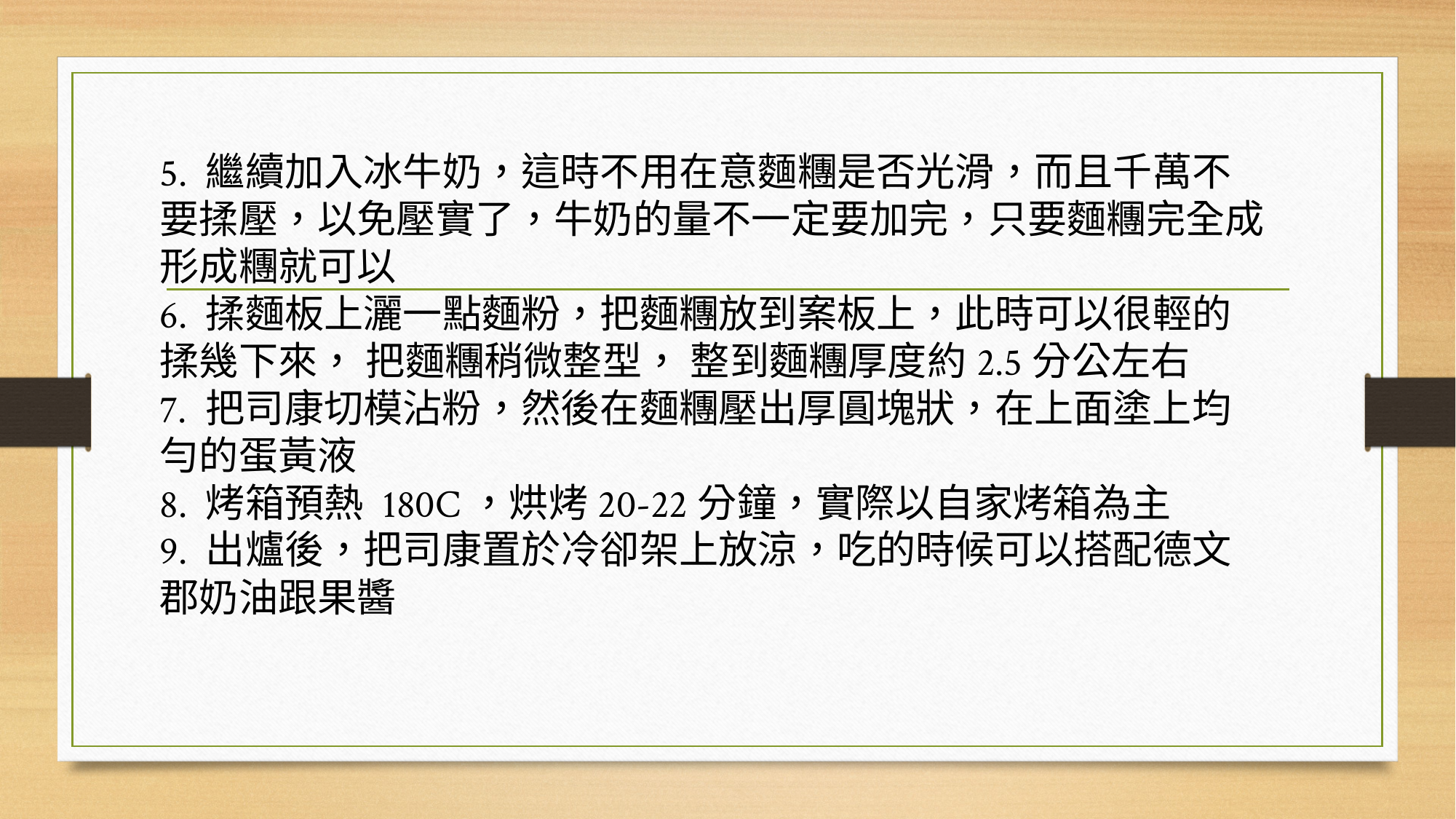

5. 繼續加入冰牛奶，這時不用在意麵糰是否光滑，而且千萬不要揉壓，以免壓實了，牛奶的量不一定要加完，只要麵糰完全成形成糰就可以
6. 揉麵板上灑一點麵粉，把麵糰放到案板上，此時可以很輕的揉幾下來， 把麵糰稍微整型， 整到麵糰厚度約2.5分公左右
7. 把司康切模沾粉，然後在麵糰壓出厚圓塊狀，在上面塗上均勻的蛋黃液
8. 烤箱預熱 180C，烘烤20-22分鐘，實際以自家烤箱為主
9. 出爐後，把司康置於冷卻架上放涼，吃的時候可以搭配德文郡奶油跟果醬